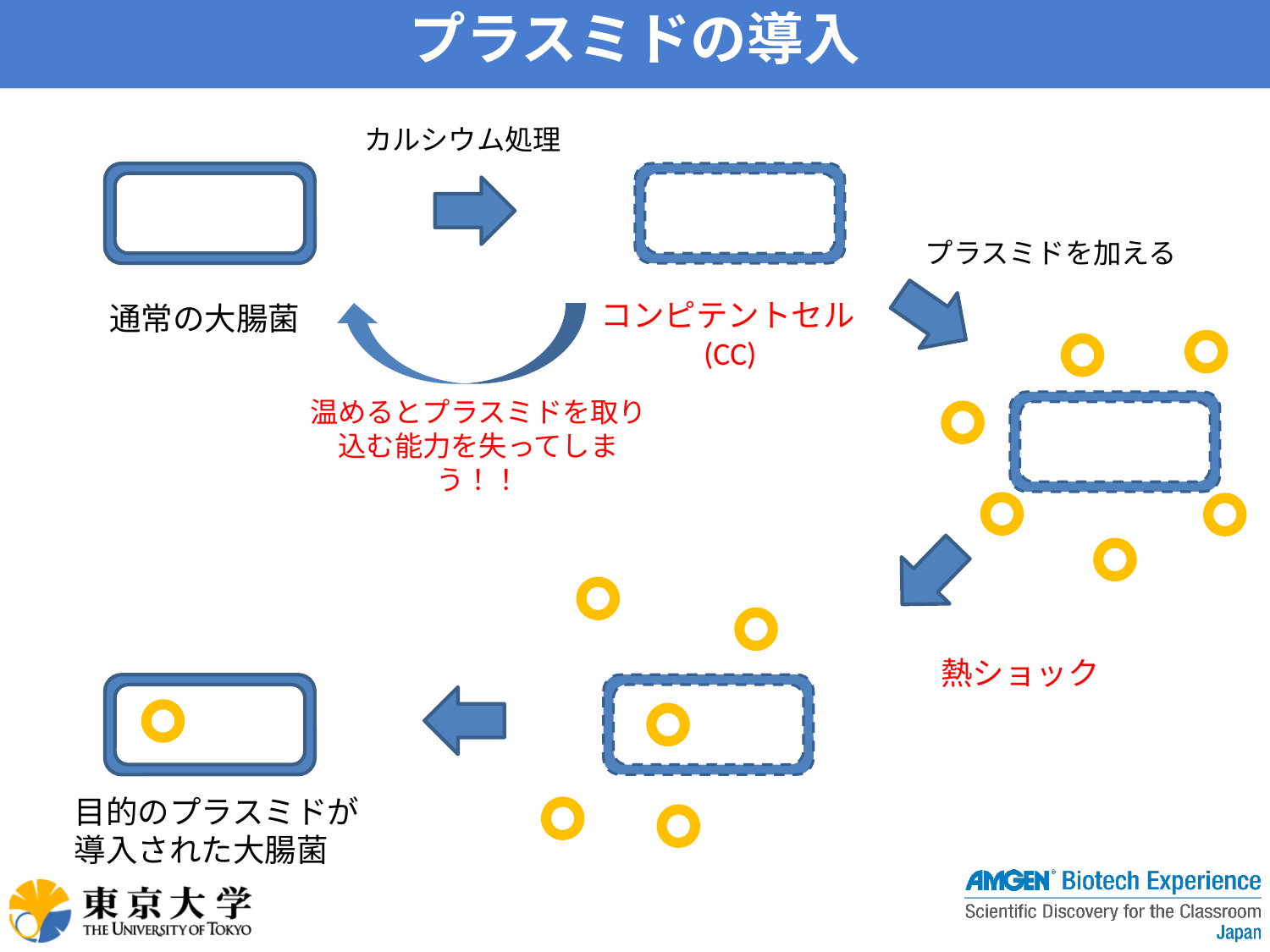

# プラスミドの導入
カルシウム処理

プラスミドを加える

コンピテントセル
(CC)
通常の大腸菌

温めるとプラスミドを取り込む能力を失ってしまう！！

熱ショック

目的のプラスミドが導入された大腸菌